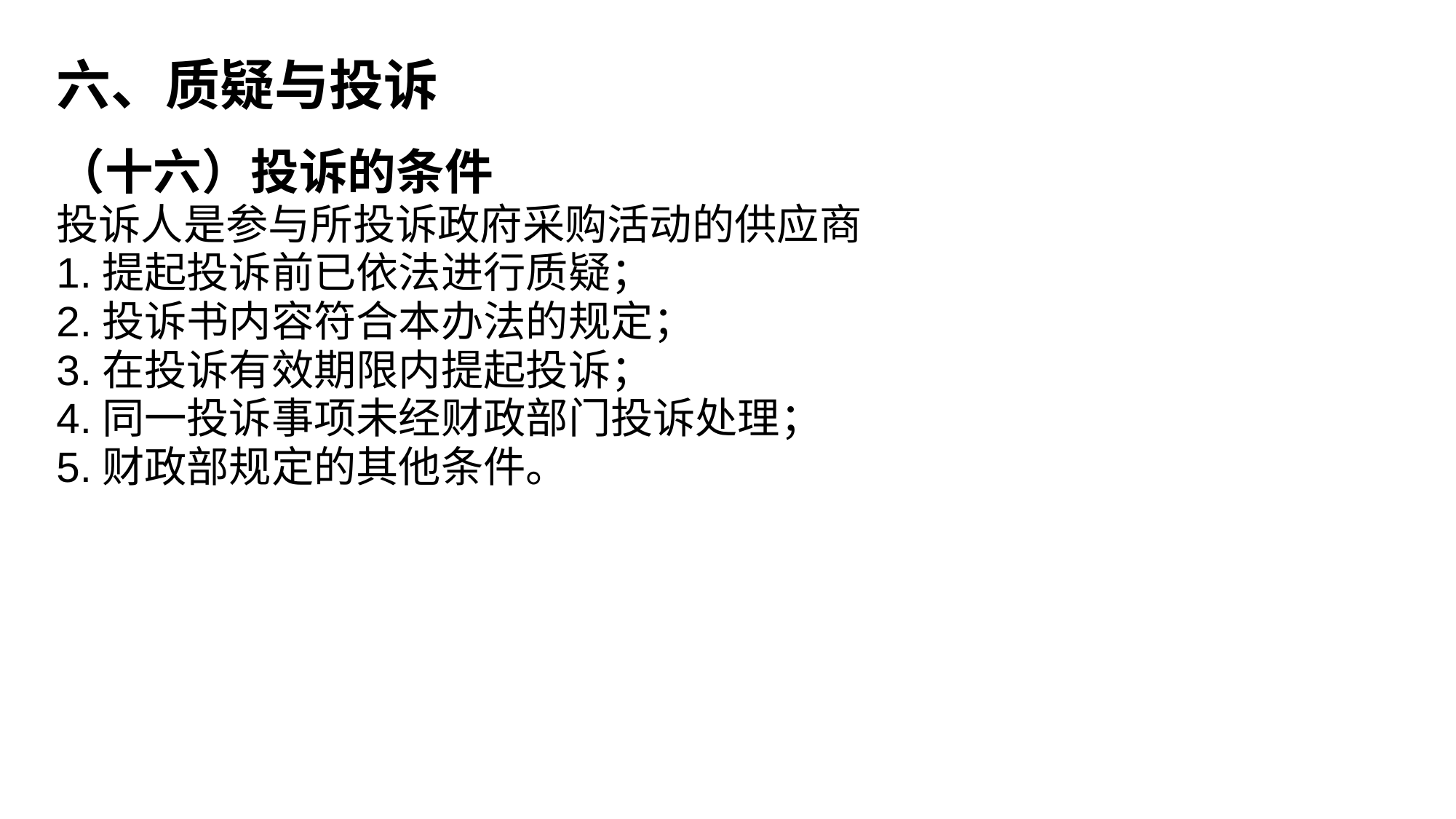

六、质疑与投诉

（十六）投诉的条件
投诉人是参与所投诉政府采购活动的供应商
1.提起投诉前已依法进行质疑；
2.投诉书内容符合本办法的规定；
3.在投诉有效期限内提起投诉；
4.同一投诉事项未经财政部门投诉处理；
5.财政部规定的其他条件。